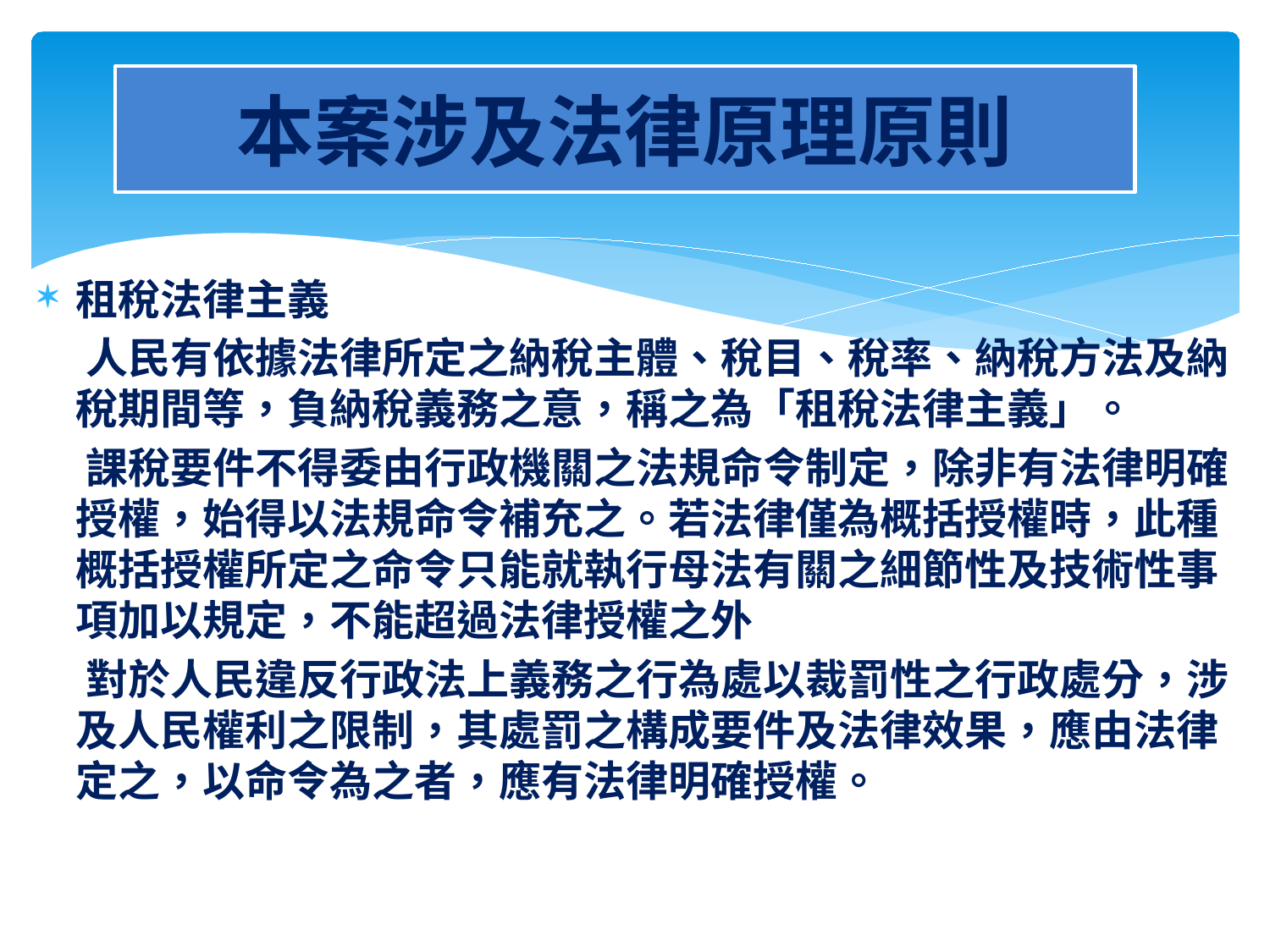

# 本案涉及法律原理原則
租稅法律主義
    人民有依據法律所定之納稅主體、稅目、稅率、納稅方法及納稅期間等，負納稅義務之意，稱之為「租稅法律主義」。
    課稅要件不得委由行政機關之法規命令制定，除非有法律明確授權，始得以法規命令補充之。若法律僅為概括授權時，此種概括授權所定之命令只能就執行母法有關之細節性及技術性事項加以規定，不能超過法律授權之外
    對於人民違反行政法上義務之行為處以裁罰性之行政處分，涉及人民權利之限制，其處罰之構成要件及法律效果，應由法律定之，以命令為之者，應有法律明確授權。